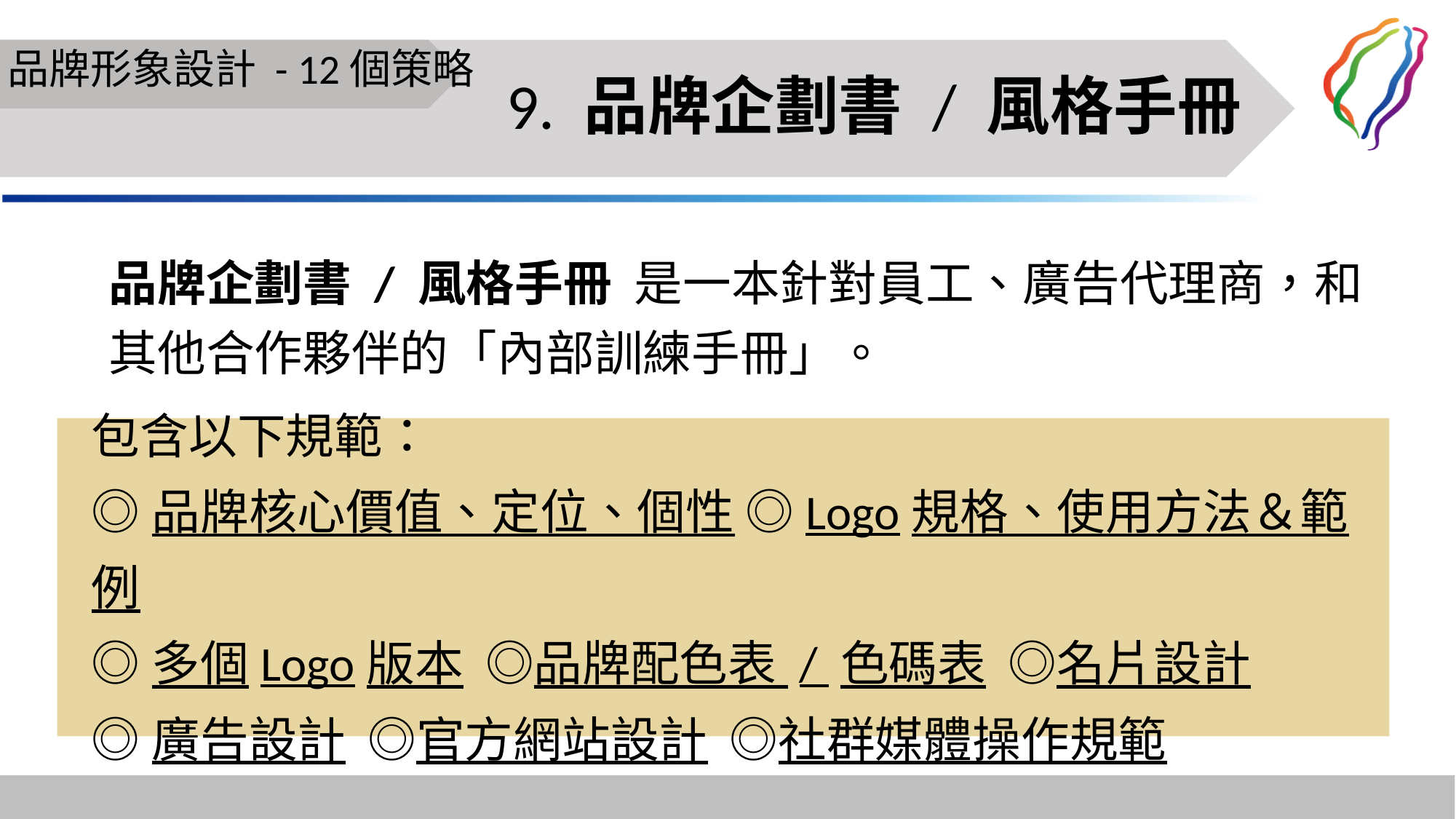

# 品牌形象設計 - 12個策略
9. 品牌企劃書 / 風格手冊
品牌企劃書 / 風格手冊  是一本針對員工、廣告代理商，和其他合作夥伴的「內部訓練手冊」。
包含以下規範：
◎品牌核心價值、定位、個性 ◎Logo規格、使用方法＆範例
◎多個Logo版本  ◎品牌配色表 / 色碼表  ◎名片設計
◎廣告設計  ◎官方網站設計  ◎社群媒體操作規範